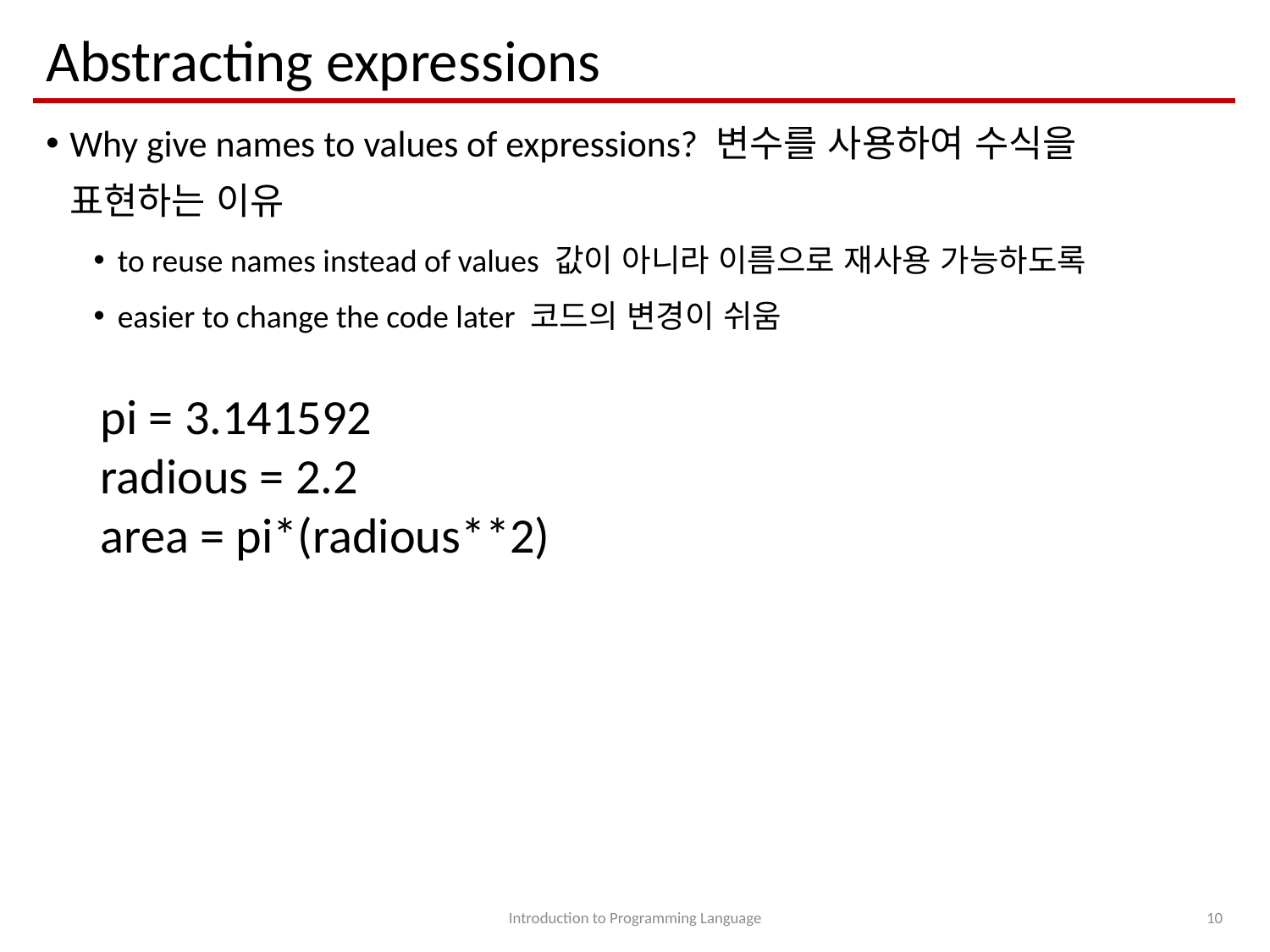

# Abstracting expressions
Why give names to values of expressions? 변수를 사용하여 수식을 표현하는 이유
to reuse names instead of values 값이 아니라 이름으로 재사용 가능하도록
easier to change the code later 코드의 변경이 쉬움
pi = 3.141592
radious = 2.2
area = pi*(radious**2)
Introduction to Programming Language
10